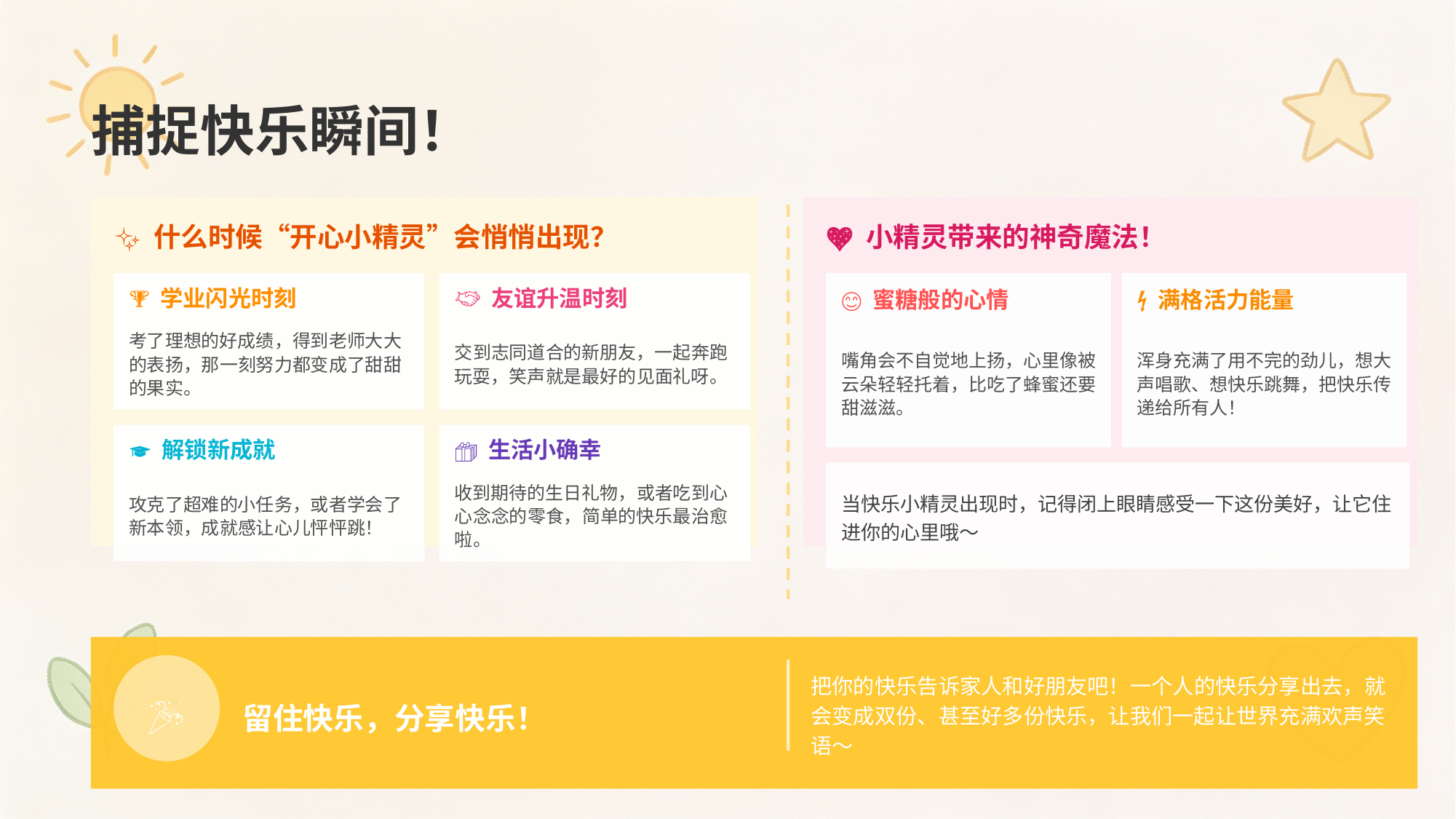

捕捉快乐瞬间！

✨ 什么时候“开心小精灵”会悄悄出现？
💖 小精灵带来的神奇魔法！

🏆 学业闪光时刻
🤝 友谊升温时刻
😊 蜜糖般的心情
⚡ 满格活力能量
考了理想的好成绩，得到老师大大的表扬，那一刻努力都变成了甜甜的果实。
交到志同道合的新朋友，一起奔跑玩耍，笑声就是最好的见面礼呀。
嘴角会不自觉地上扬，心里像被云朵轻轻托着，比吃了蜂蜜还要甜滋滋。
浑身充满了用不完的劲儿，想大声唱歌、想快乐跳舞，把快乐传递给所有人！

🎓 解锁新成就
🎁 生活小确幸

当快乐小精灵出现时，记得闭上眼睛感受一下这份美好，让它住进你的心里哦～
攻克了超难的小任务，或者学会了新本领，成就感让心儿怦怦跳！
收到期待的生日礼物，或者吃到心心念念的零食，简单的快乐最治愈啦。

留住快乐，分享快乐！

把你的快乐告诉家人和好朋友吧！一个人的快乐分享出去，就会变成双份、甚至好多份快乐，让我们一起让世界充满欢声笑语～
🎉